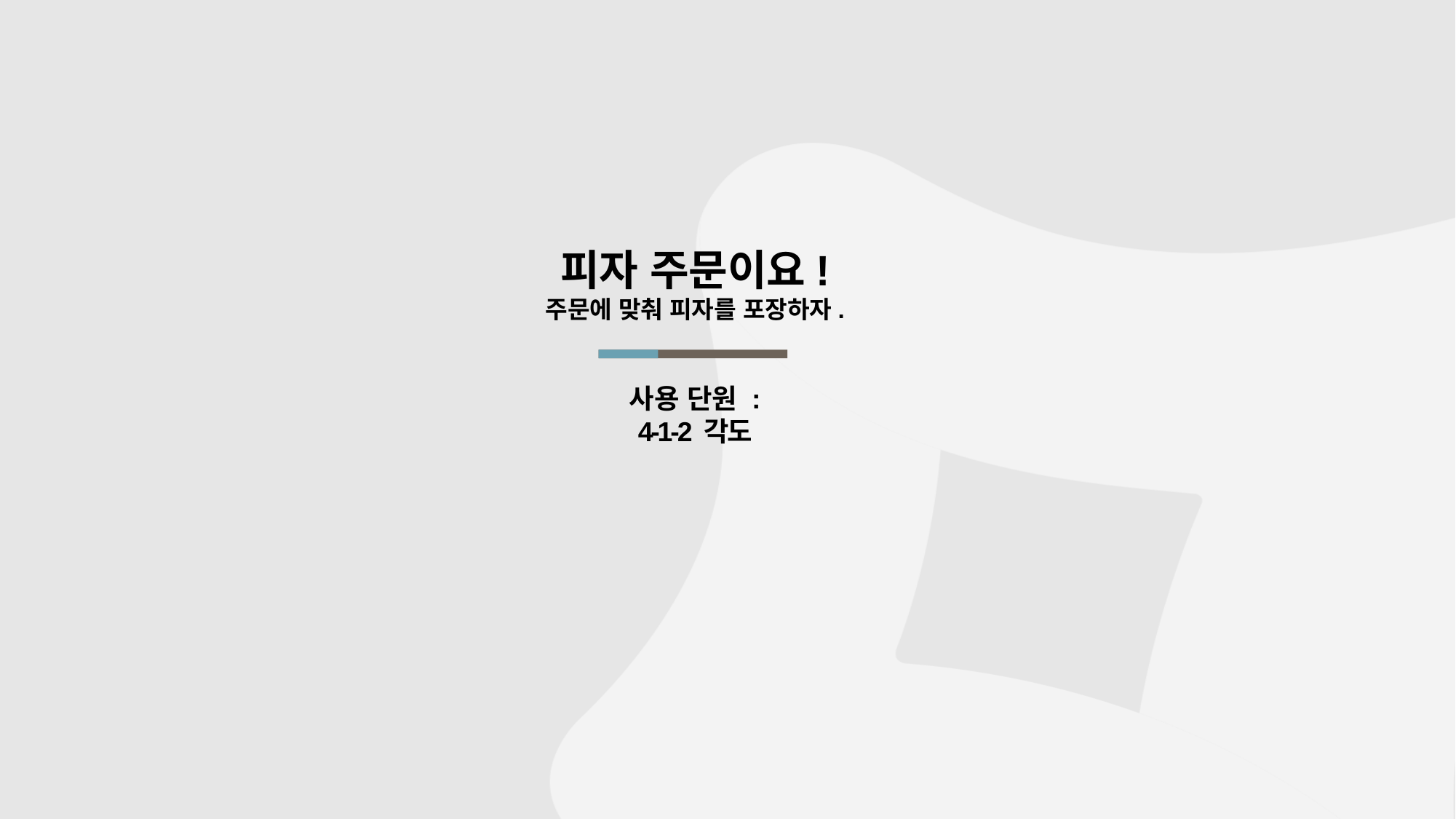

피자 주문이요!
주문에 맞춰 피자를 포장하자.
# 사용 단원 : 4-1-2 각도